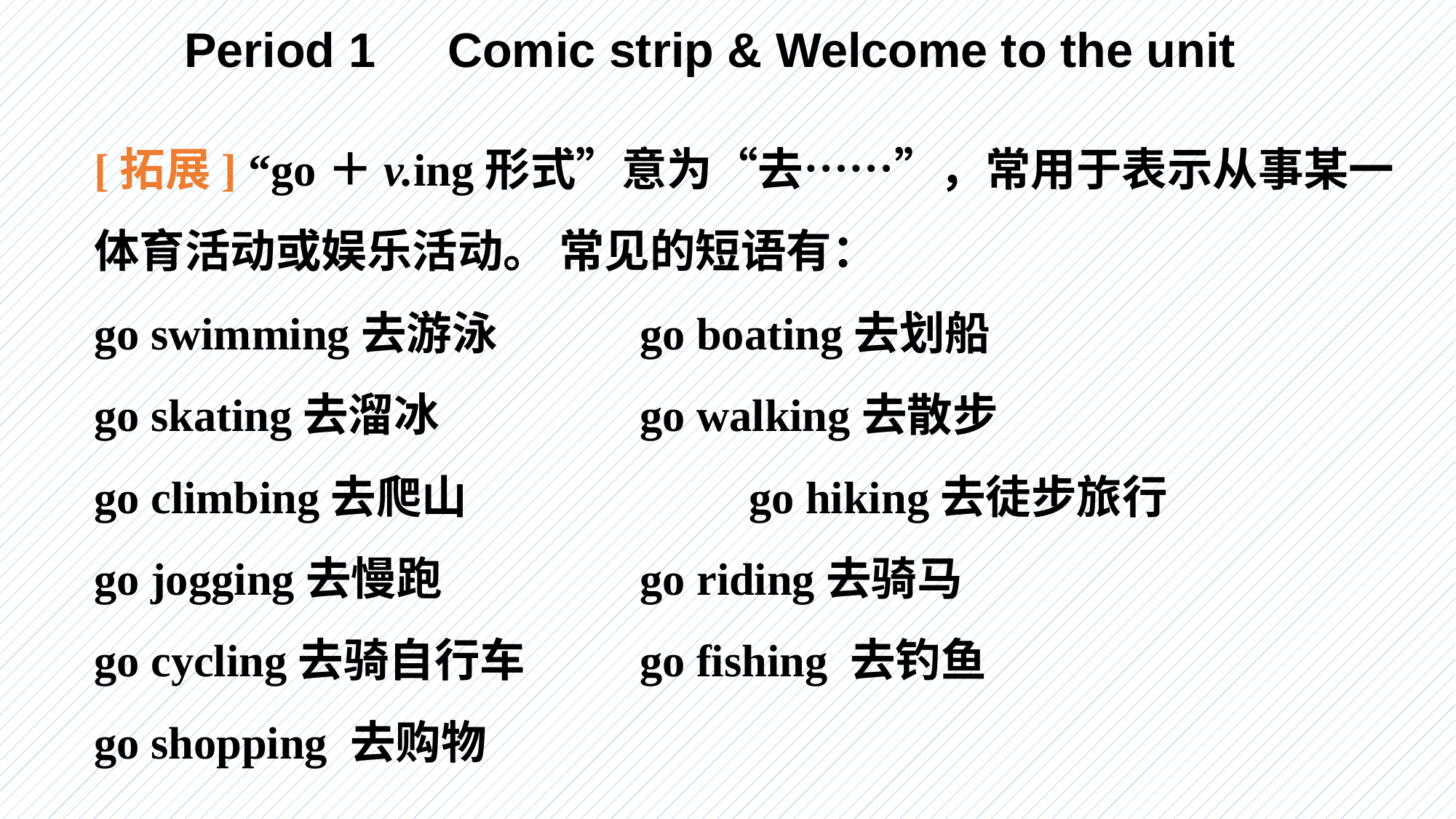

Period 1　Comic strip & Welcome to the unit
[拓展] “go＋v.­ing形式”意为“去……”，常用于表示从事某一体育活动或娱乐活动。 常见的短语有：
go swimming去游泳　	go boating去划船
go skating去溜冰　  		go walking去散步
go climbing去爬山　  		go hiking去徒步旅行
go jogging去慢跑　  		go riding去骑马
go cycling去骑自行车　  	go fishing 去钓鱼
go shopping 去购物